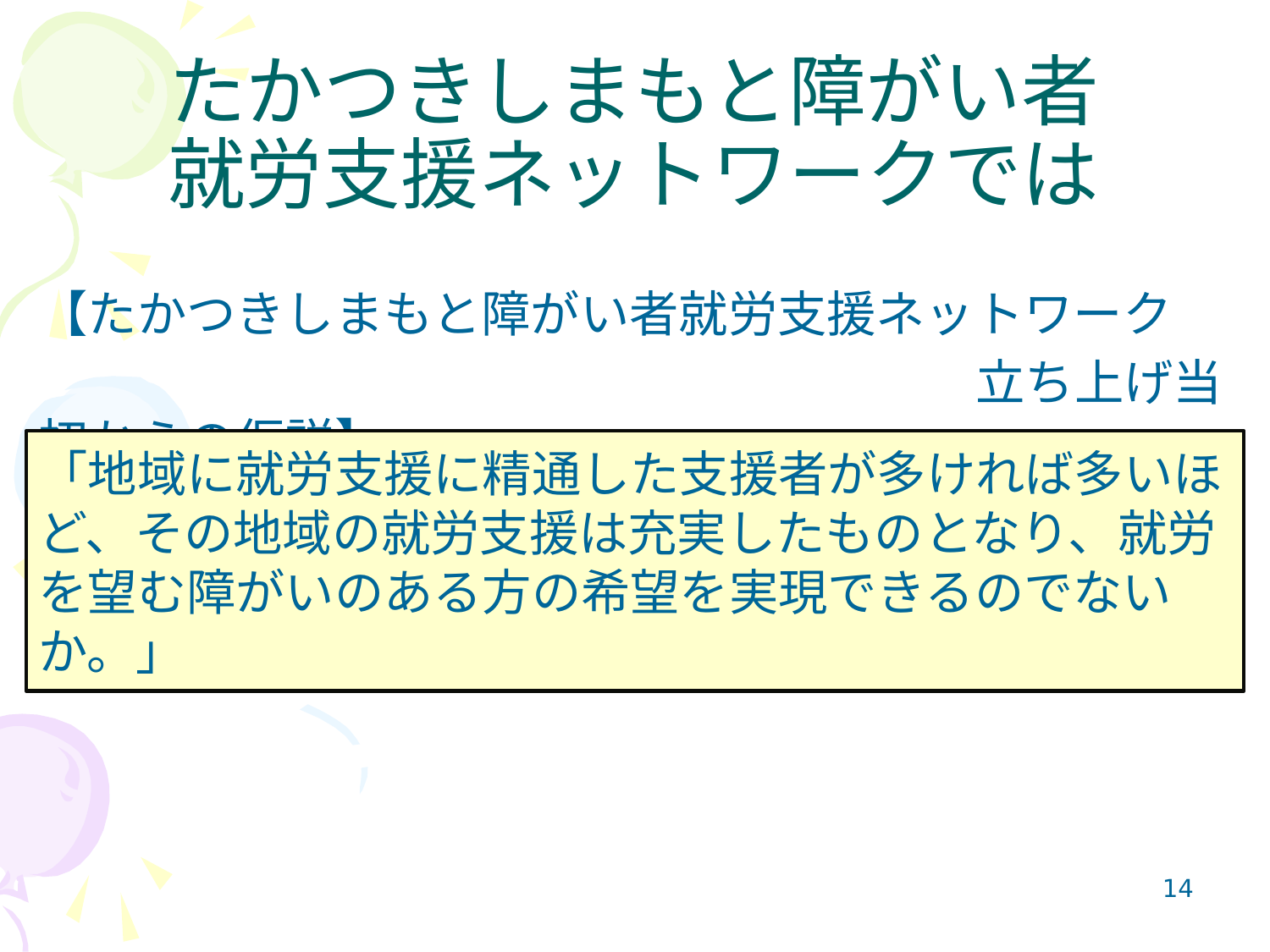

# たかつきしまもと障がい者 就労支援ネットワークでは
【たかつきしまもと障がい者就労支援ネットワーク
　　　　　　　　　　　　　　　　　　　立ち上げ当初からの仮説】
「地域に就労支援に精通した支援者が多ければ多いほど、その地域の就労支援は充実したものとなり、就労を望む障がいのある方の希望を実現できるのでないか。」
14